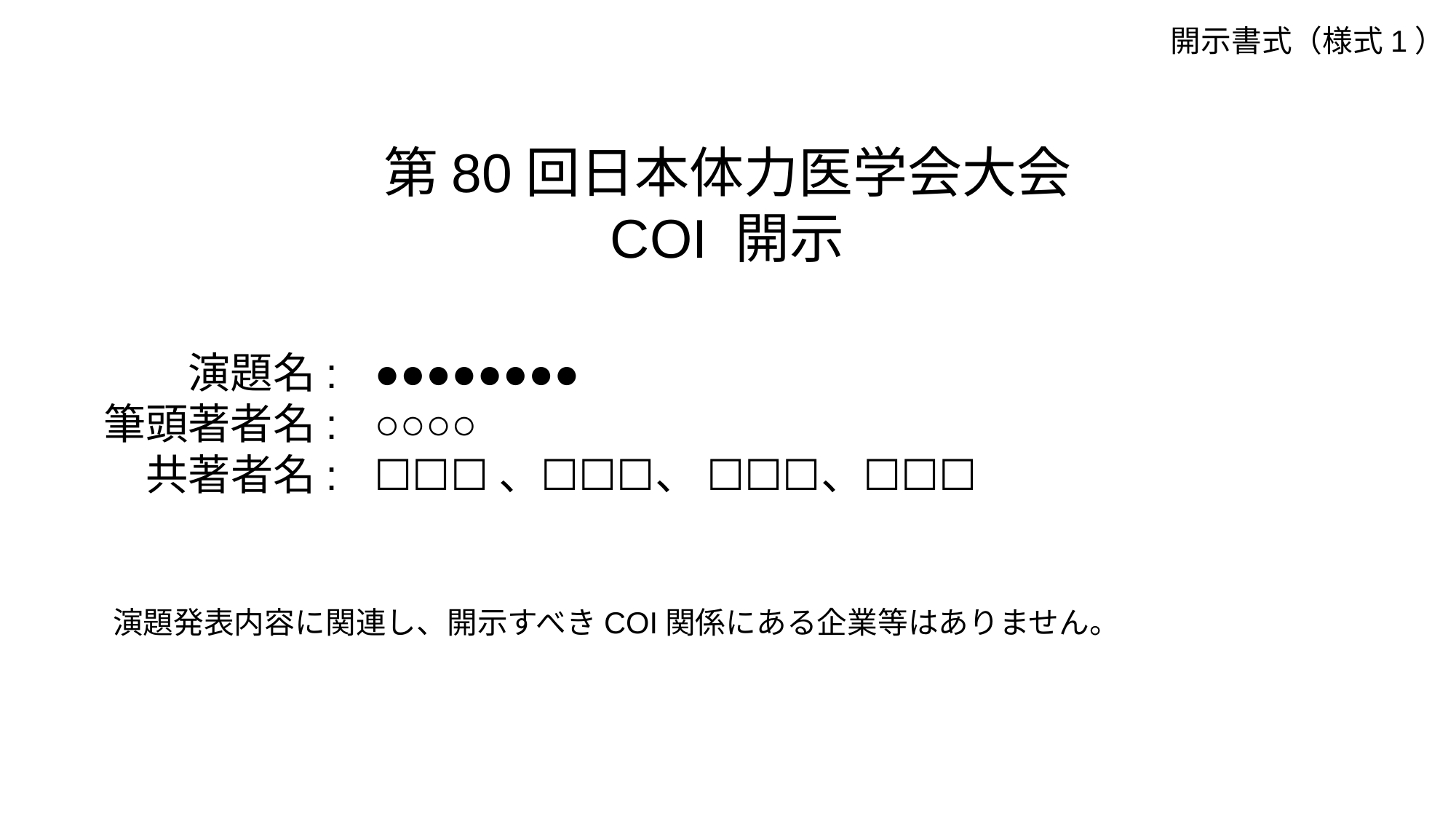

開示書式（様式1）
第80回日本体力医学会大会
COI 開示

●●●●●●●●
○○○○
☐☐☐、☐☐☐、 ☐☐☐、☐☐☐
演題名:
筆頭著者名:
共著者名:
演題発表内容に関連し、開示すべきCOI関係にある企業等はありません。